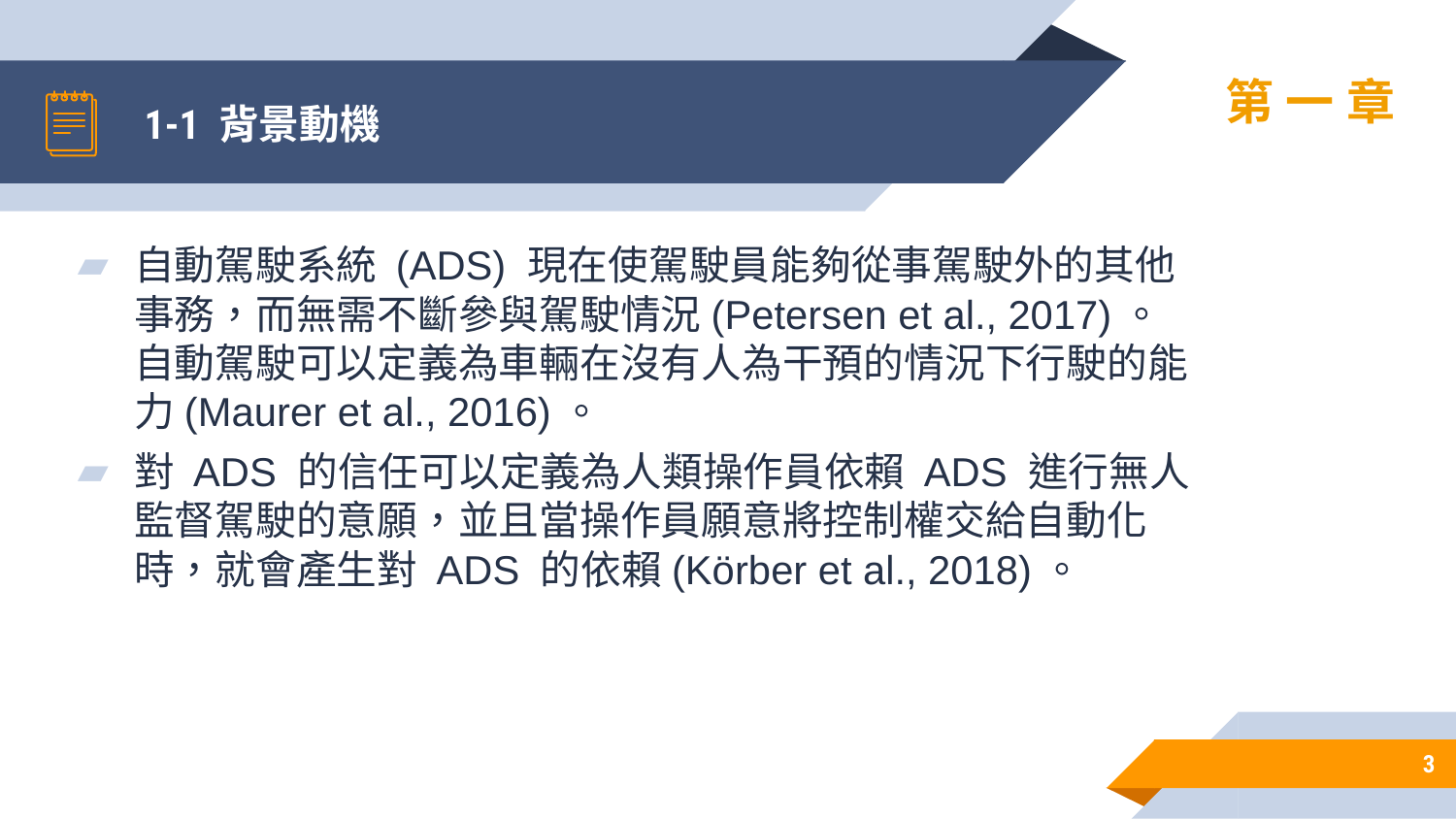

# 1-1 背景動機
第一章

自動駕駛系統 (ADS) 現在使駕駛員能夠從事駕駛外的其他事務，而無需不斷參與駕駛情況(Petersen et al., 2017)。自動駕駛可以定義為車輛在沒有人為干預的情況下行駛的能力(Maurer et al., 2016)。
對 ADS 的信任可以定義為人類操作員依賴 ADS 進行無人監督駕駛的意願，並且當操作員願意將控制權交給自動化時，就會產生對 ADS 的依賴(Körber et al., 2018)。
3